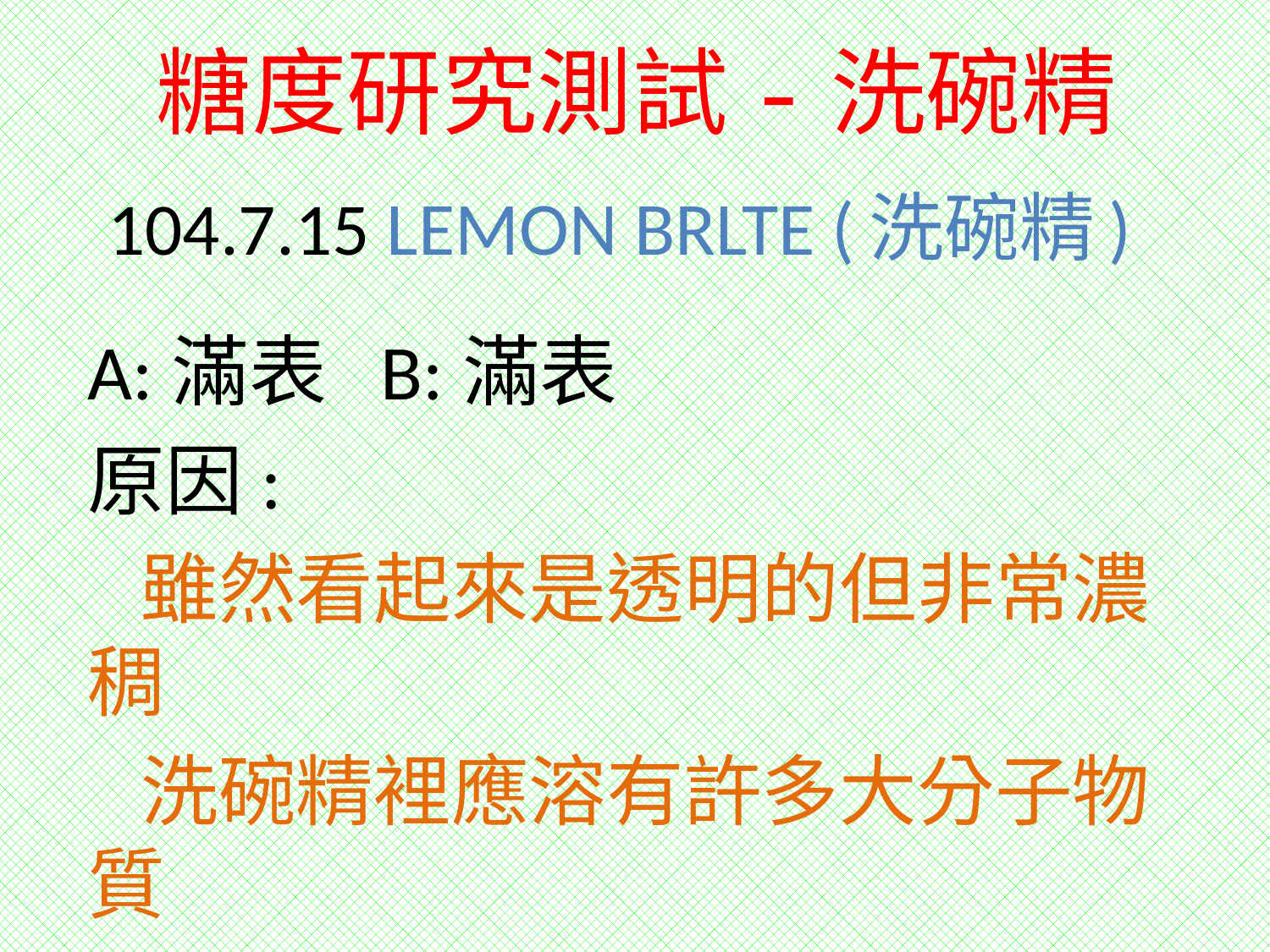

糖度研究測試-洗碗精
# 104.7.15 LEMON BRLTE (洗碗精)
A:滿表  B:滿表
原因:
  雖然看起來是透明的但非常濃稠
  洗碗精裡應溶有許多大分子物質